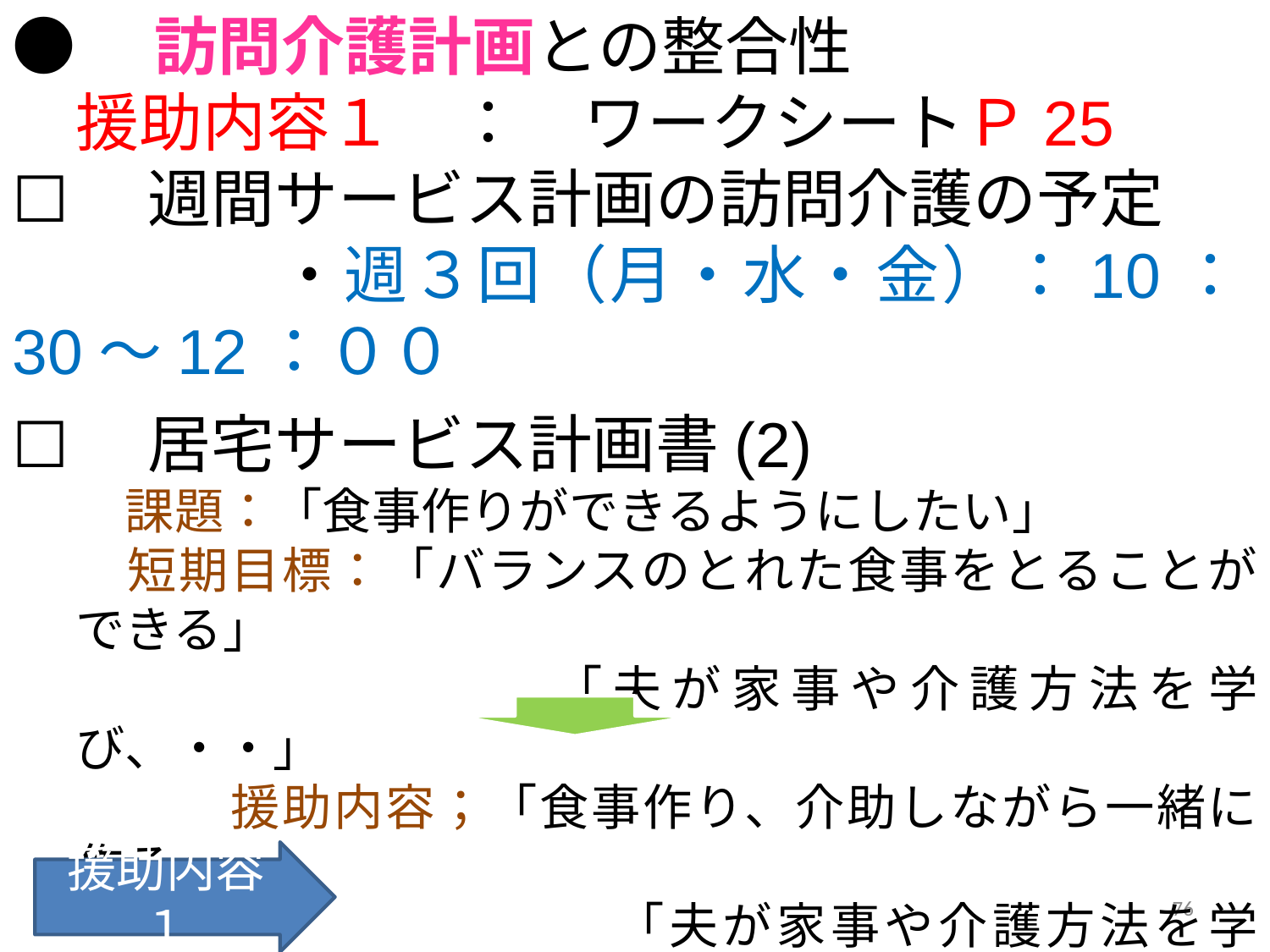

●　訪問介護計画との整合性
　援助内容１　：　ワークシートＰ25
☐　週間サービス計画の訪問介護の予定
　　　　・週３回（月・水・金）：10：30～12：００

☐　居宅サービス計画書(2)
　課題：「食事作りができるようにしたい」
　短期目標：「バランスのとれた食事をとることができる」
　　　　　　　　「夫が家事や介護方法を学び、・・」
　　　援助内容；「食事作り、介助しながら一緒に作る」
　　　　　　　　　　「夫が家事や介護方法を学び・・」

☐　訪問介護計画

　　　　　　　　　「調理の一部介助、夫への指導、・・」

援助内容１
76